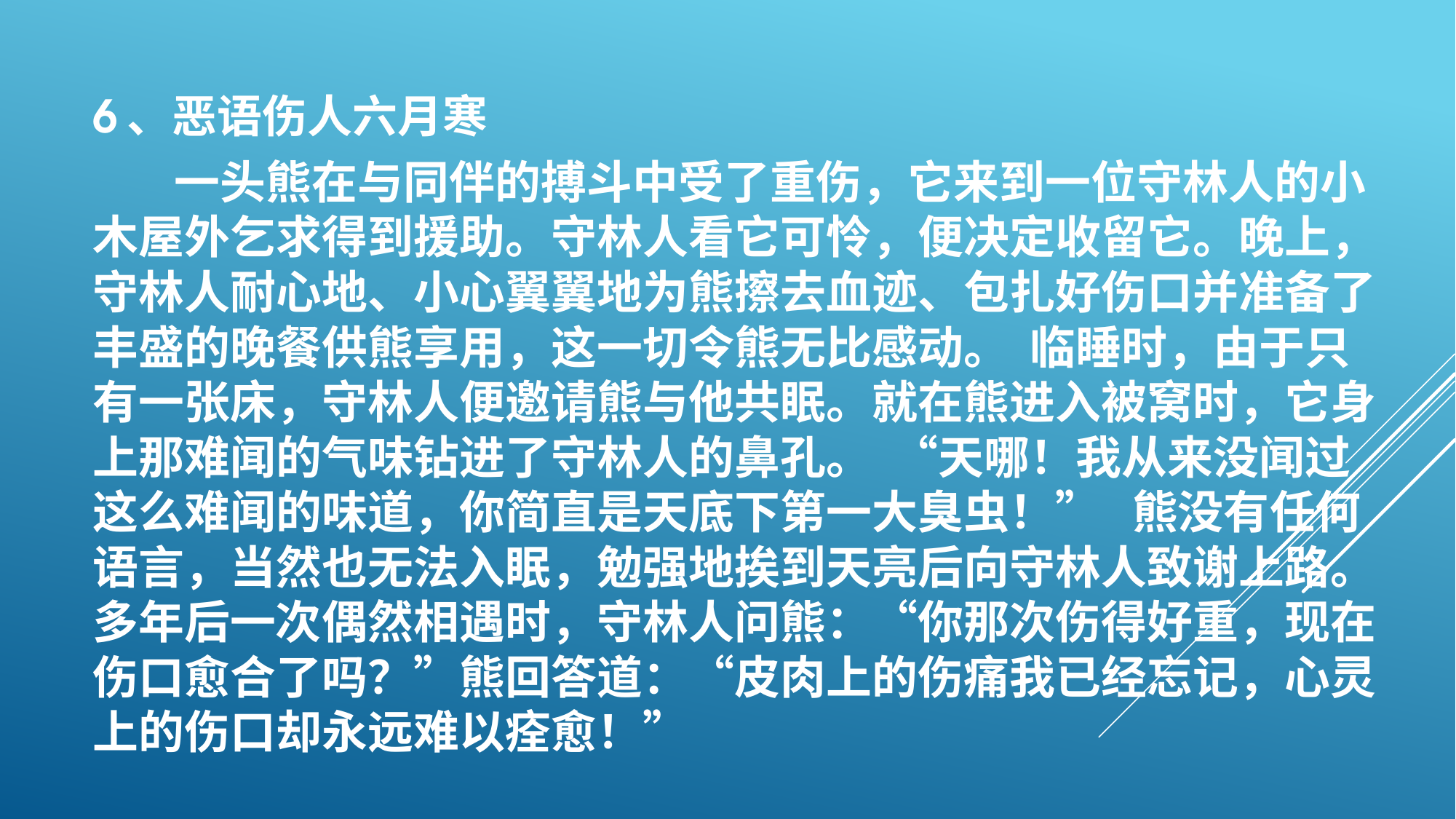

6、恶语伤人六月寒

# 一头熊在与同伴的搏斗中受了重伤，它来到一位守林人的小木屋外乞求得到援助。守林人看它可怜，便决定收留它。晚上，守林人耐心地、小心翼翼地为熊擦去血迹、包扎好伤口并准备了丰盛的晚餐供熊享用，这一切令熊无比感动。  临睡时，由于只有一张床，守林人便邀请熊与他共眠。就在熊进入被窝时，它身上那难闻的气味钻进了守林人的鼻孔。  “天哪！我从来没闻过这么难闻的味道，你简直是天底下第一大臭虫！”   熊没有任何语言，当然也无法入眠，勉强地挨到天亮后向守林人致谢上路。多年后一次偶然相遇时，守林人问熊：“你那次伤得好重，现在伤口愈合了吗？”熊回答道：“皮肉上的伤痛我已经忘记，心灵上的伤口却永远难以痊愈！”